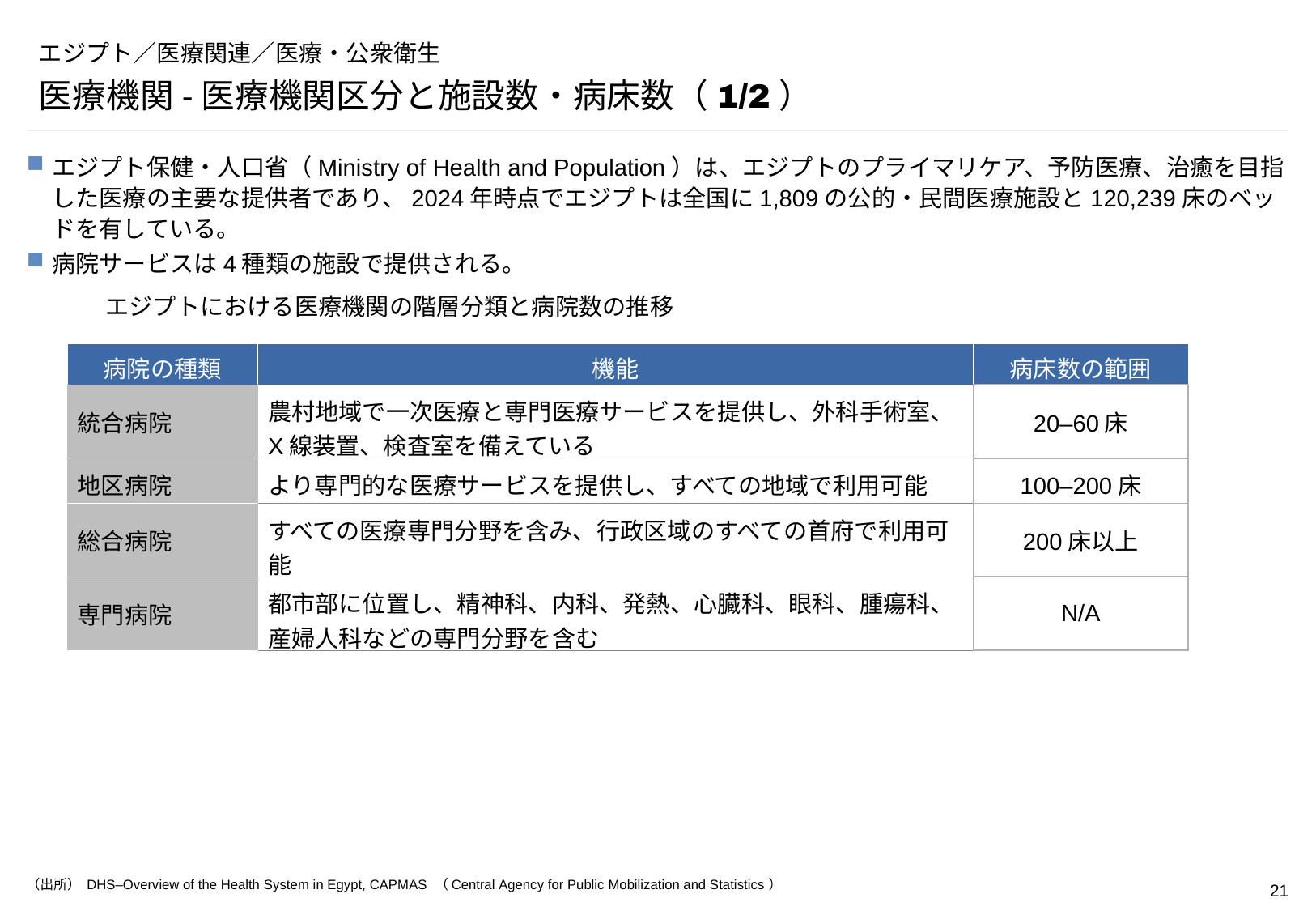

# エジプト／医療関連／医療・公衆衛生
医療機関-医療機関区分と施設数・病床数（1/2）
エジプト保健・人口省（Ministry of Health and Population）は、エジプトのプライマリケア、予防医療、治癒を目指した医療の主要な提供者であり、2024年時点でエジプトは全国に1,809の公的・民間医療施設と120,239床のベッドを有している。
病院サービスは4種類の施設で提供される。
エジプトにおける医療機関の階層分類と病院数の推移
| 病院の種類 | 機能 | 病床数の範囲 |
| --- | --- | --- |
| 統合病院 | 農村地域で一次医療と専門医療サービスを提供し、外科手術室、X線装置、検査室を備えている | 20–60床 |
| 地区病院 | より専門的な医療サービスを提供し、すべての地域で利用可能 | 100–200床 |
| 総合病院 | すべての医療専門分野を含み、行政区域のすべての首府で利用可能 | 200床以上 |
| 専門病院 | 都市部に位置し、精神科、内科、発熱、心臓科、眼科、腫瘍科、産婦人科などの専門分野を含む | N/A |

（出所） DHS–Overview of the Health System in Egypt, CAPMAS （Central Agency for Public Mobilization and Statistics）